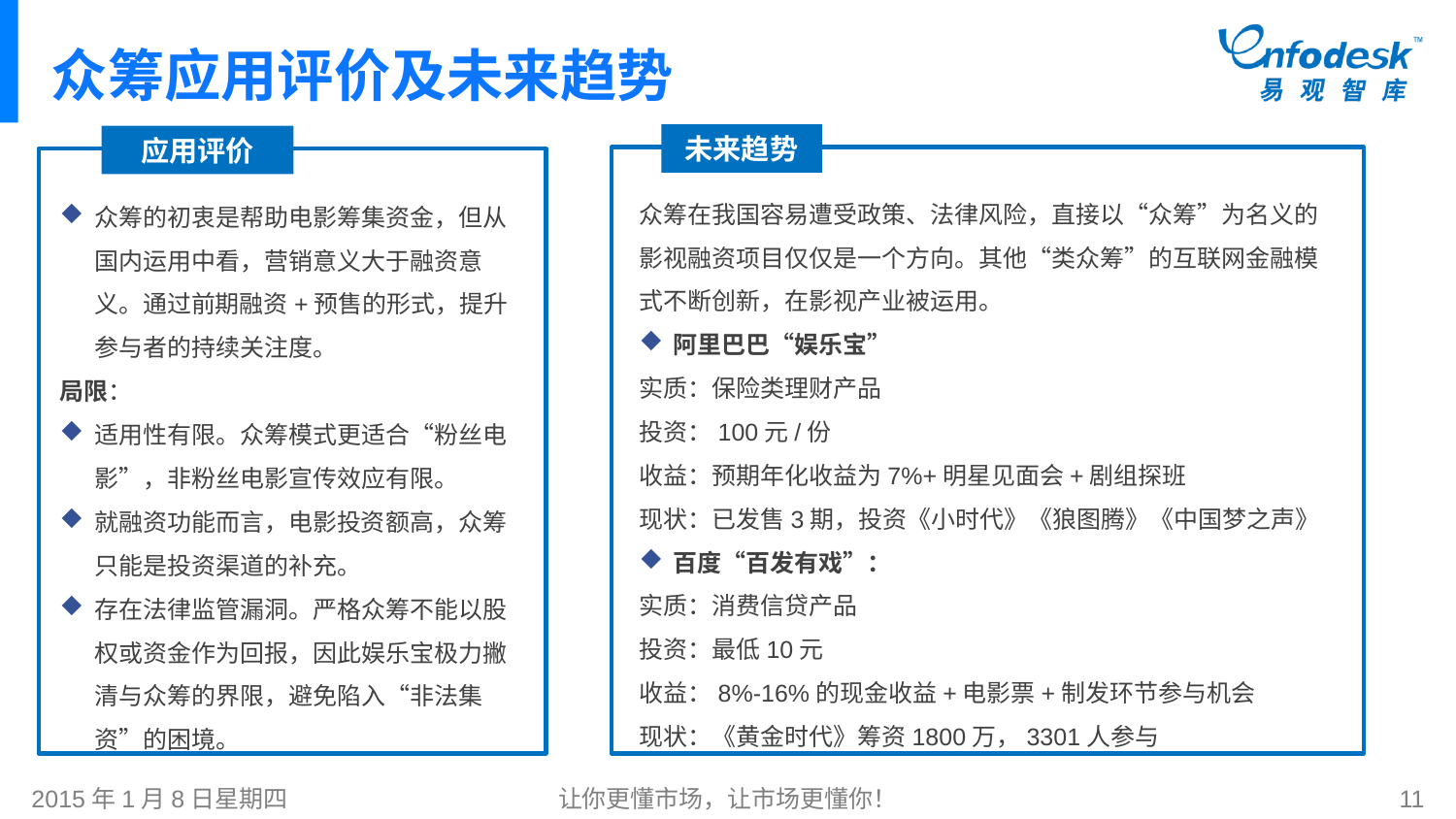

# 众筹应用评价及未来趋势
未来趋势
应用评价

众筹在我国容易遭受政策、法律风险，直接以“众筹”为名义的影视融资项目仅仅是一个方向。其他“类众筹”的互联网金融模式不断创新，在影视产业被运用。
阿里巴巴“娱乐宝”
实质：保险类理财产品
投资：100元/份
收益：预期年化收益为7%+明星见面会+剧组探班
现状：已发售3期，投资《小时代》《狼图腾》《中国梦之声》
百度“百发有戏”：
实质：消费信贷产品
投资：最低10元
收益：8%-16%的现金收益+电影票+制发环节参与机会
现状：《黄金时代》筹资1800万，3301人参与
众筹的初衷是帮助电影筹集资金，但从国内运用中看，营销意义大于融资意义。通过前期融资+预售的形式，提升参与者的持续关注度。
局限：
适用性有限。众筹模式更适合“粉丝电影”，非粉丝电影宣传效应有限。
就融资功能而言，电影投资额高，众筹只能是投资渠道的补充。
存在法律监管漏洞。严格众筹不能以股权或资金作为回报，因此娱乐宝极力撇清与众筹的界限，避免陷入“非法集资”的困境。
2015年1月8日星期四
让你更懂市场，让市场更懂你！
11